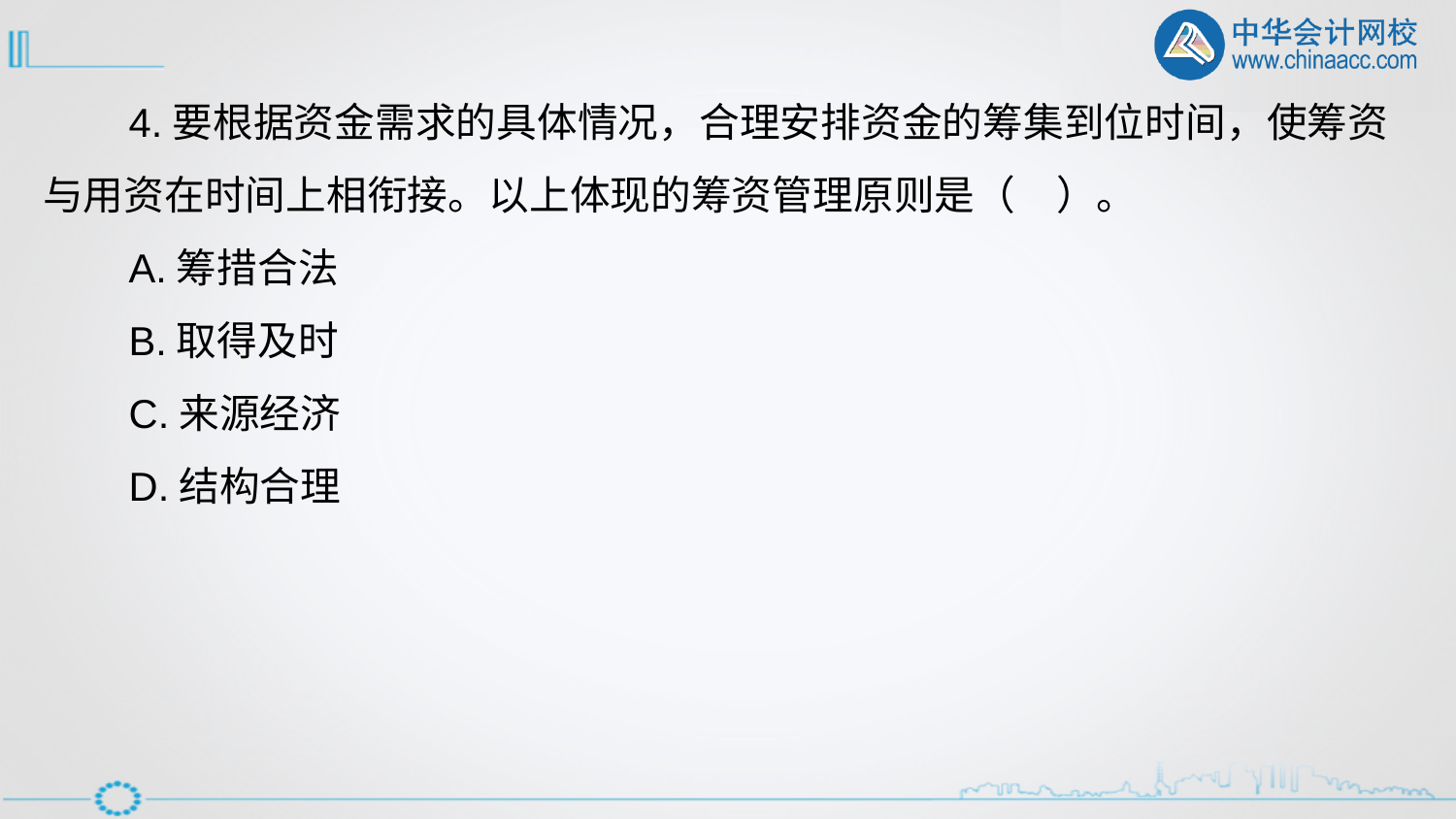

4.要根据资金需求的具体情况，合理安排资金的筹集到位时间，使筹资与用资在时间上相衔接。以上体现的筹资管理原则是（　）。
A.筹措合法
B.取得及时
C.来源经济
D.结构合理